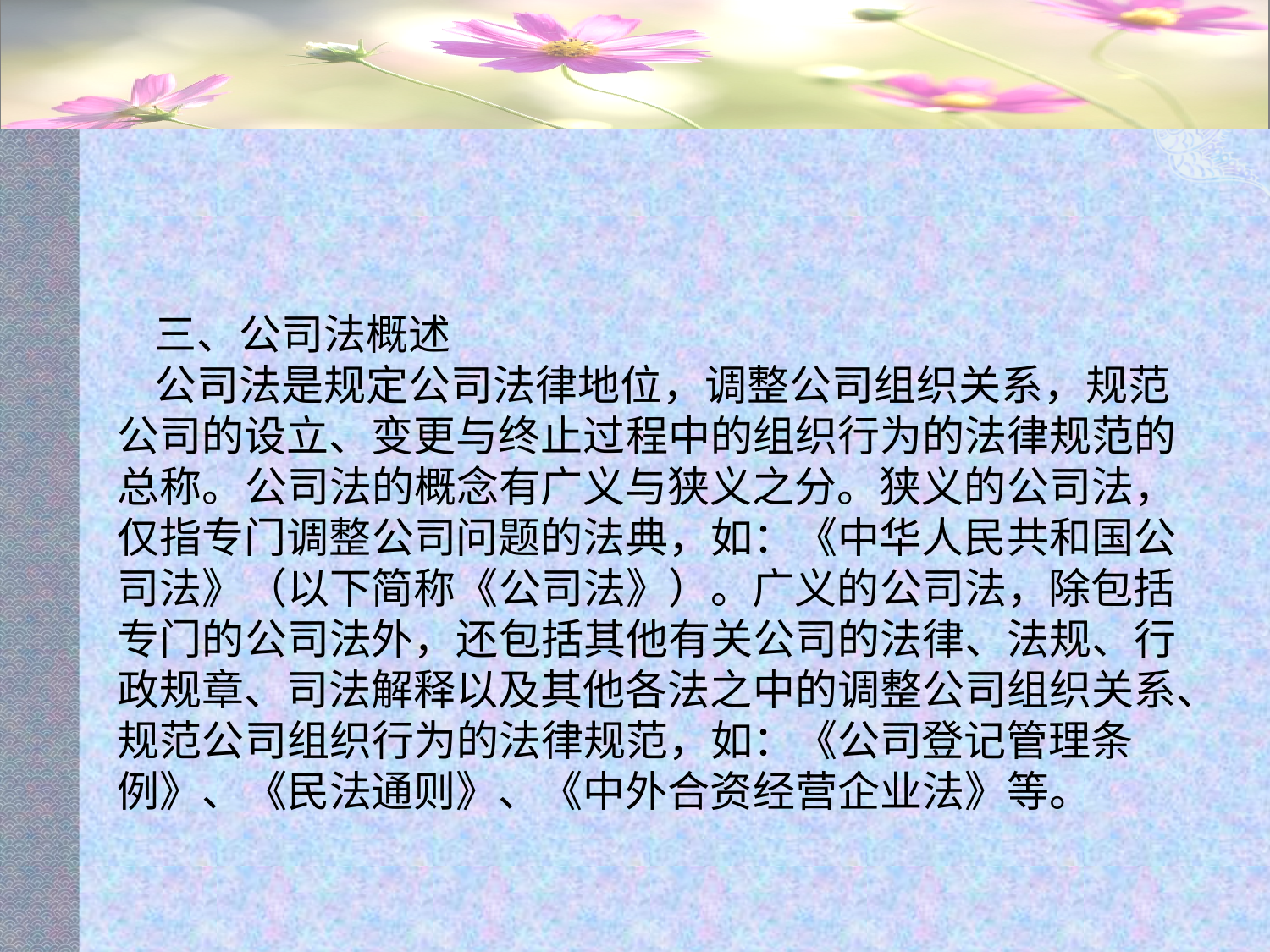

#
三、公司法概述
公司法是规定公司法律地位，调整公司组织关系，规范公司的设立、变更与终止过程中的组织行为的法律规范的总称。公司法的概念有广义与狭义之分。狭义的公司法，仅指专门调整公司问题的法典，如：《中华人民共和国公司法》（以下简称《公司法》）。广义的公司法，除包括专门的公司法外，还包括其他有关公司的法律、法规、行政规章、司法解释以及其他各法之中的调整公司组织关系、规范公司组织行为的法律规范，如：《公司登记管理条例》、《民法通则》、《中外合资经营企业法》等。